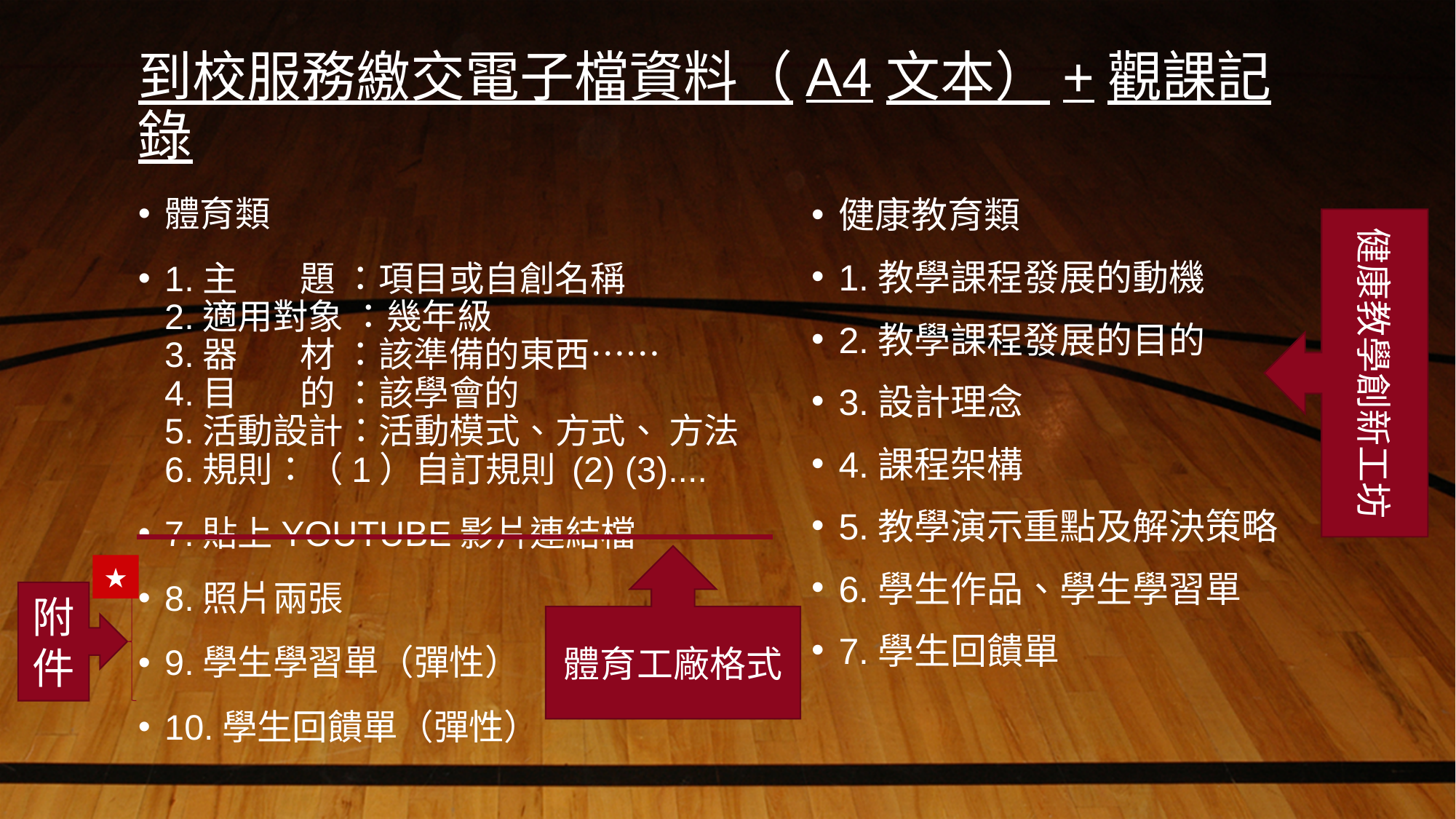

# 到校服務繳交電子檔資料（A4文本）+觀課記錄
體育類
1.主        題 ：項目或自創名稱
2.適用對象 ：幾年級
3.器        材 ：該準備的東西⋯⋯
4.目        的 ：該學會的
5.活動設計：活動模式、方式、 方法
6.規則：（1）自訂規則 (2) (3)....
7.貼上YOUTUBE影片連結檔
8.照片兩張
9.學生學習單（彈性）
10.學生回饋單（彈性）

健康教育類
1.教學課程發展的動機
2.教學課程發展的目的
3.設計理念
4.課程架構
5.教學演示重點及解決策略
6.學生作品、學生學習單
7.學生回饋單

健康教學創新工坊
體育工廠格式
★
附件